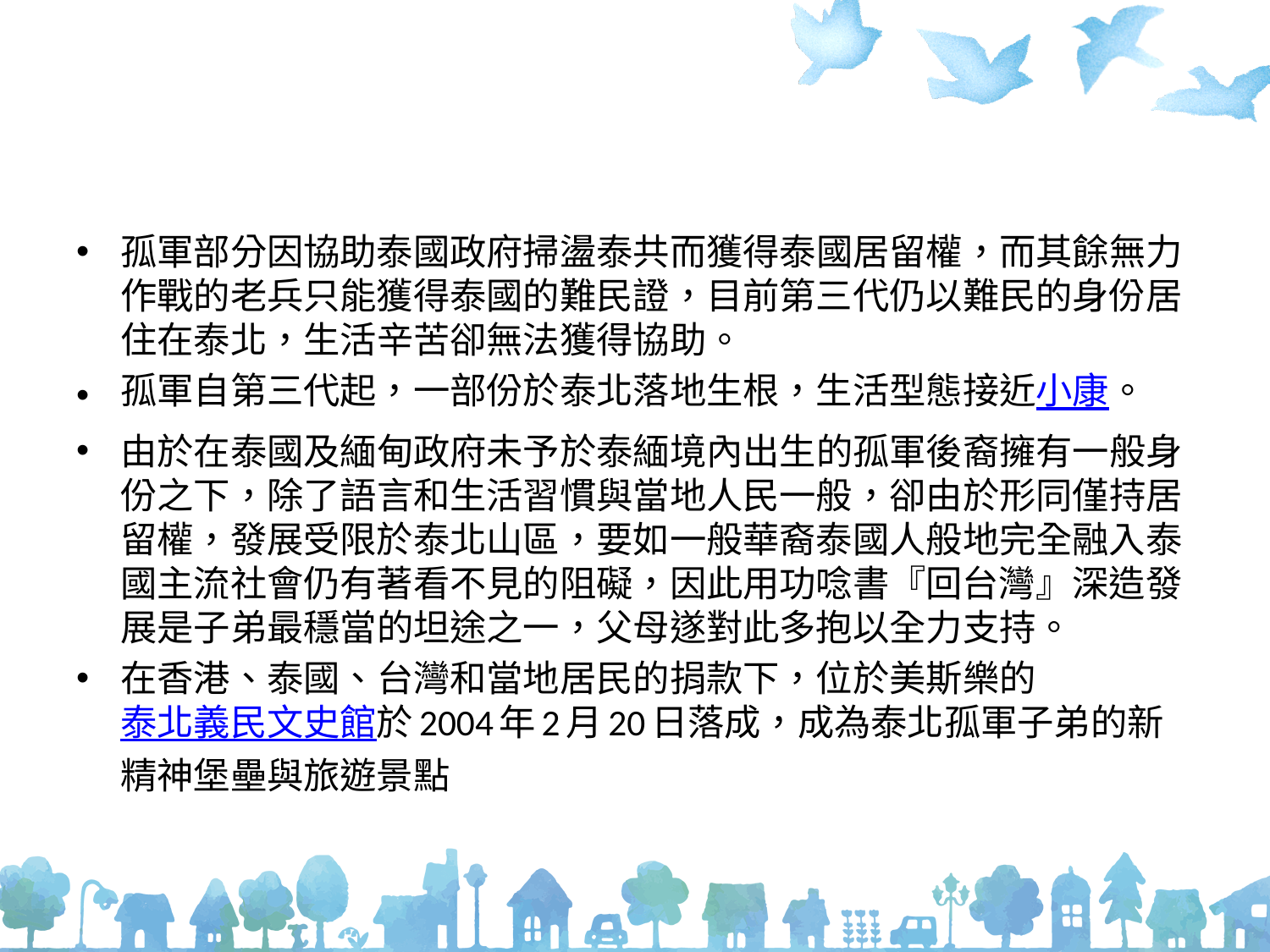

#
孤軍部分因協助泰國政府掃盪泰共而獲得泰國居留權，而其餘無力作戰的老兵只能獲得泰國的難民證，目前第三代仍以難民的身份居住在泰北，生活辛苦卻無法獲得協助。
孤軍自第三代起，一部份於泰北落地生根，生活型態接近小康。
由於在泰國及緬甸政府未予於泰緬境內出生的孤軍後裔擁有一般身份之下，除了語言和生活習慣與當地人民一般，卻由於形同僅持居留權，發展受限於泰北山區，要如一般華裔泰國人般地完全融入泰國主流社會仍有著看不見的阻礙，因此用功唸書『回台灣』深造發展是子弟最穩當的坦途之一，父母遂對此多抱以全力支持。
在香港、泰國、台灣和當地居民的捐款下，位於美斯樂的泰北義民文史館於2004年2月20日落成，成為泰北孤軍子弟的新精神堡壘與旅遊景點